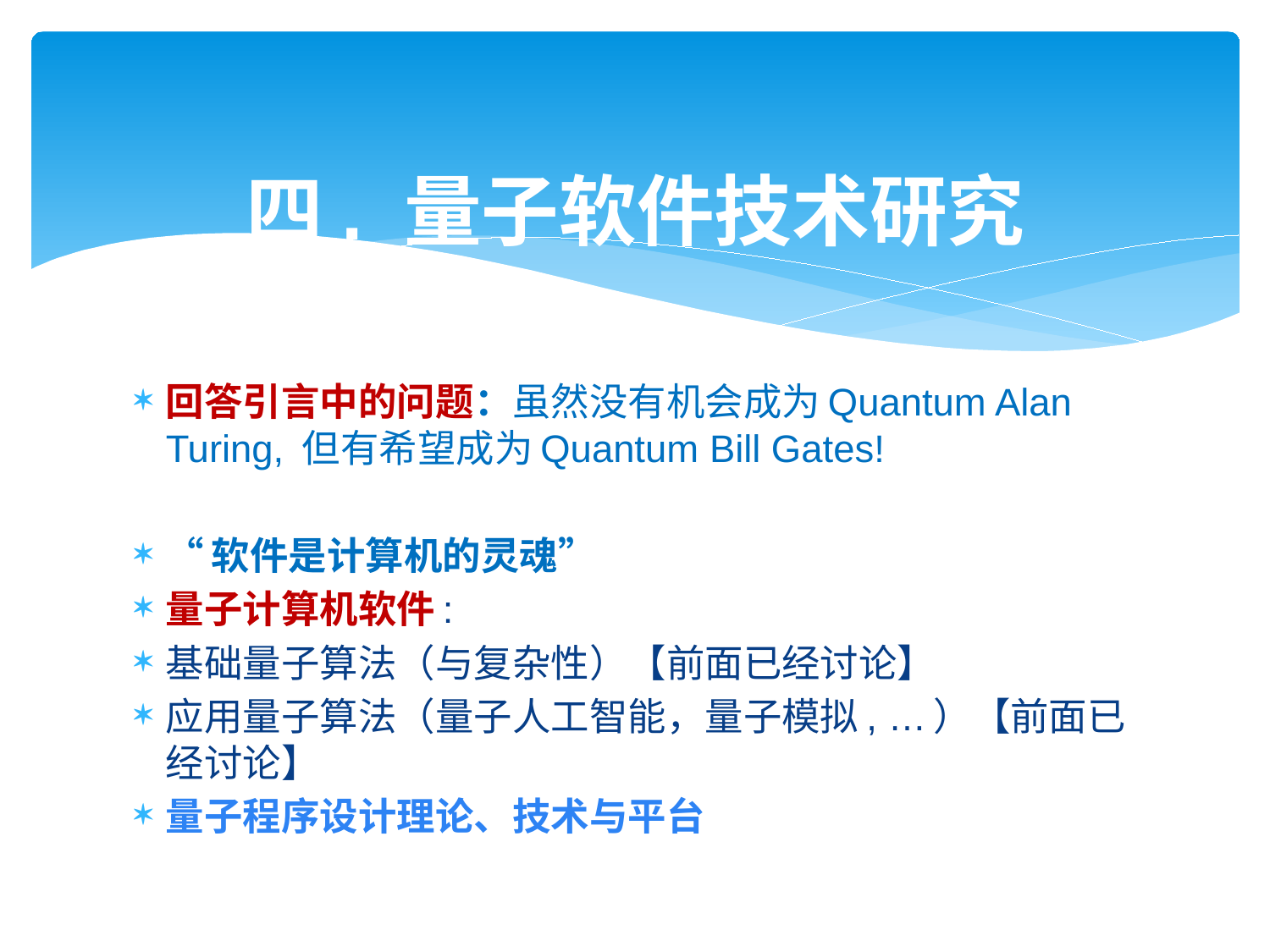

# 四. 量子软件技术研究
回答引言中的问题：虽然没有机会成为Quantum Alan Turing, 但有希望成为Quantum Bill Gates!

“软件是计算机的灵魂”
量子计算机软件:
基础量子算法（与复杂性）【前面已经讨论】
应用量子算法（量子人工智能，量子模拟, …）【前面已经讨论】
量子程序设计理论、技术与平台